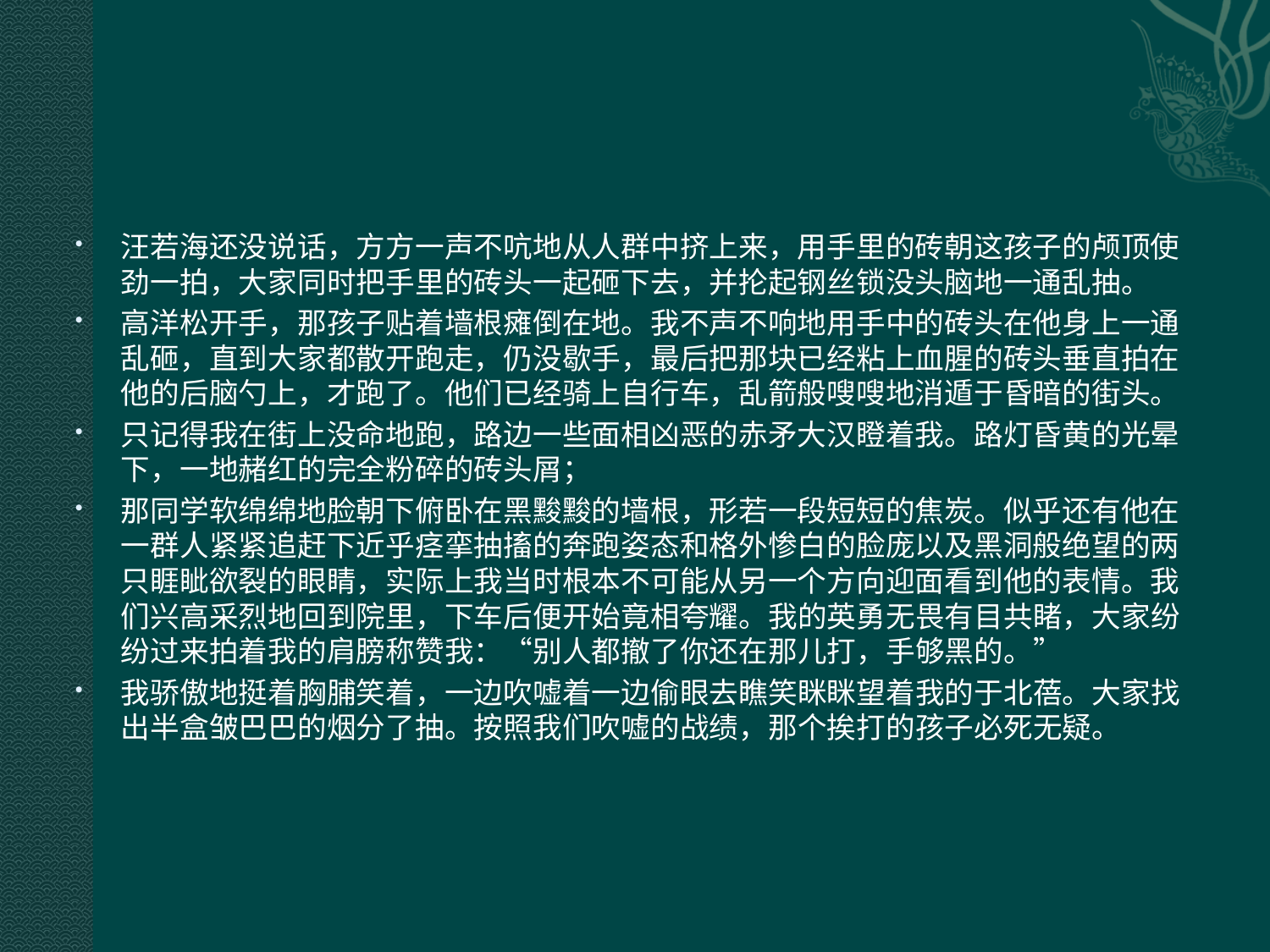

#
汪若海还没说话，方方一声不吭地从人群中挤上来，用手里的砖朝这孩子的颅顶使劲一拍，大家同时把手里的砖头一起砸下去，并抡起钢丝锁没头脑地一通乱抽。
高洋松开手，那孩子贴着墙根瘫倒在地。我不声不响地用手中的砖头在他身上一通乱砸，直到大家都散开跑走，仍没歇手，最后把那块已经粘上血腥的砖头垂直拍在他的后脑勺上，才跑了。他们已经骑上自行车，乱箭般嗖嗖地消遁于昏暗的街头。
只记得我在街上没命地跑，路边一些面相凶恶的赤矛大汉瞪着我。路灯昏黄的光晕下，一地赭红的完全粉碎的砖头屑；
那同学软绵绵地脸朝下俯卧在黑黢黢的墙根，形若一段短短的焦炭。似乎还有他在一群人紧紧追赶下近乎痉挛抽搐的奔跑姿态和格外惨白的脸庞以及黑洞般绝望的两只睚眦欲裂的眼睛，实际上我当时根本不可能从另一个方向迎面看到他的表情。我们兴高采烈地回到院里，下车后便开始竟相夸耀。我的英勇无畏有目共睹，大家纷纷过来拍着我的肩膀称赞我：“别人都撤了你还在那儿打，手够黑的。”
我骄傲地挺着胸脯笑着，一边吹嘘着一边偷眼去瞧笑眯眯望着我的于北蓓。大家找出半盒皱巴巴的烟分了抽。按照我们吹嘘的战绩，那个挨打的孩子必死无疑。